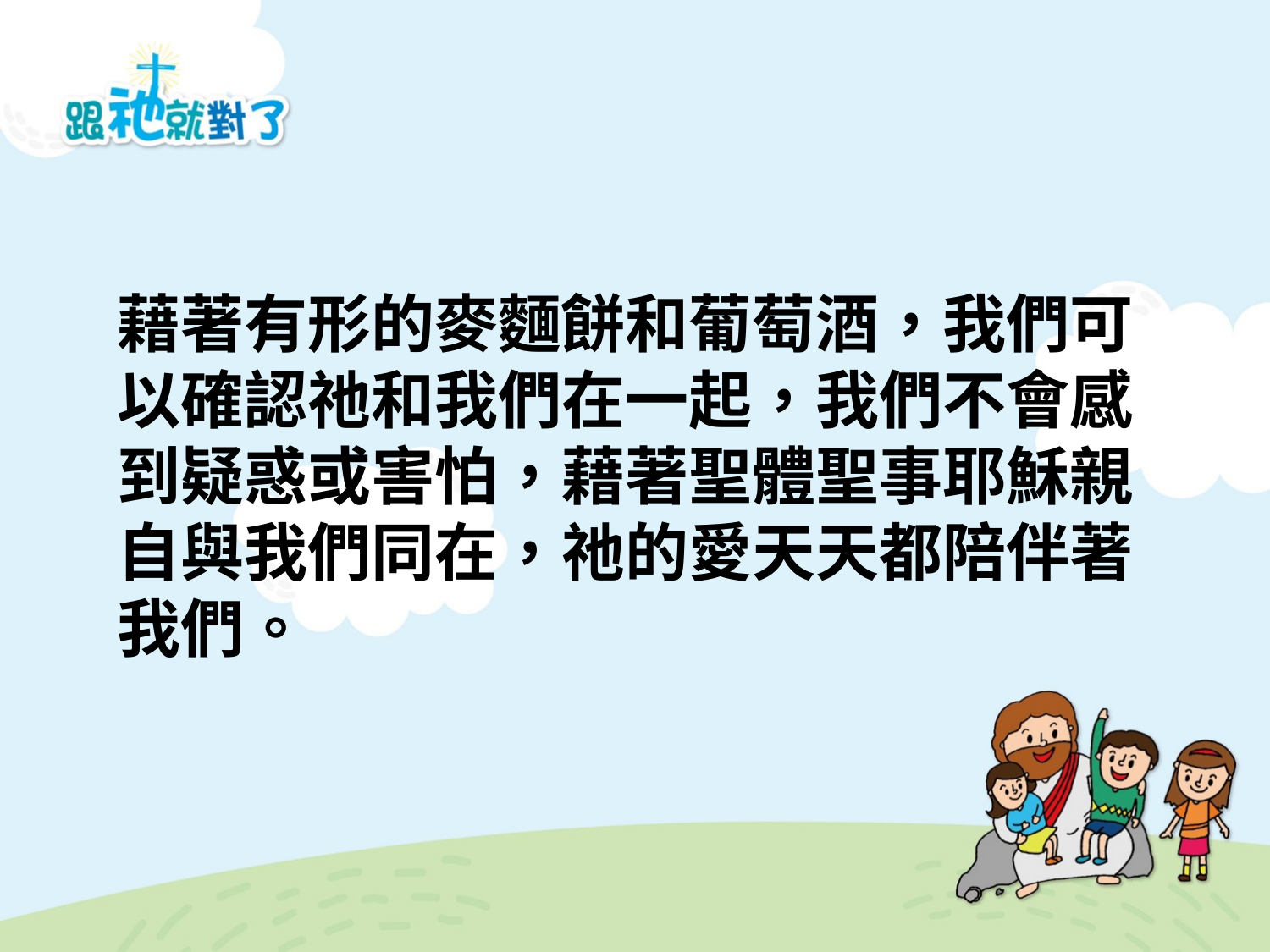

藉著有形的麥麵餅和葡萄酒，我們可以確認祂和我們在一起，我們不會感到疑惑或害怕，藉著聖體聖事耶穌親自與我們同在，祂的愛天天都陪伴著我們。